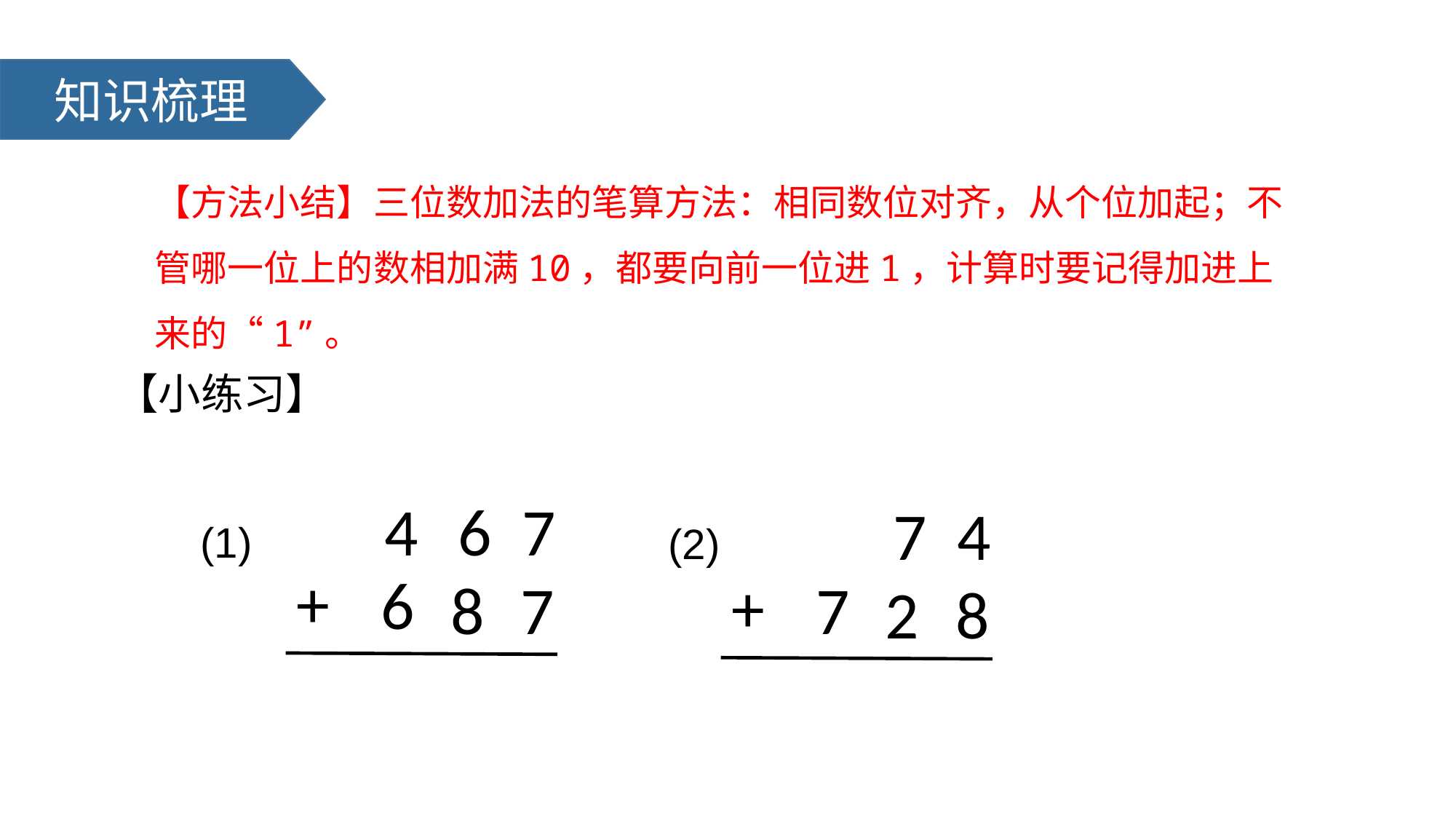

知识梳理
【方法小结】三位数加法的笔算方法：相同数位对齐，从个位加起；不管哪一位上的数相加满10，都要向前一位进1，计算时要记得加进上来的“1”。
【小练习】
4
6
7
+
6
8
7
7
4
+
7
2
8
(1)
(2)